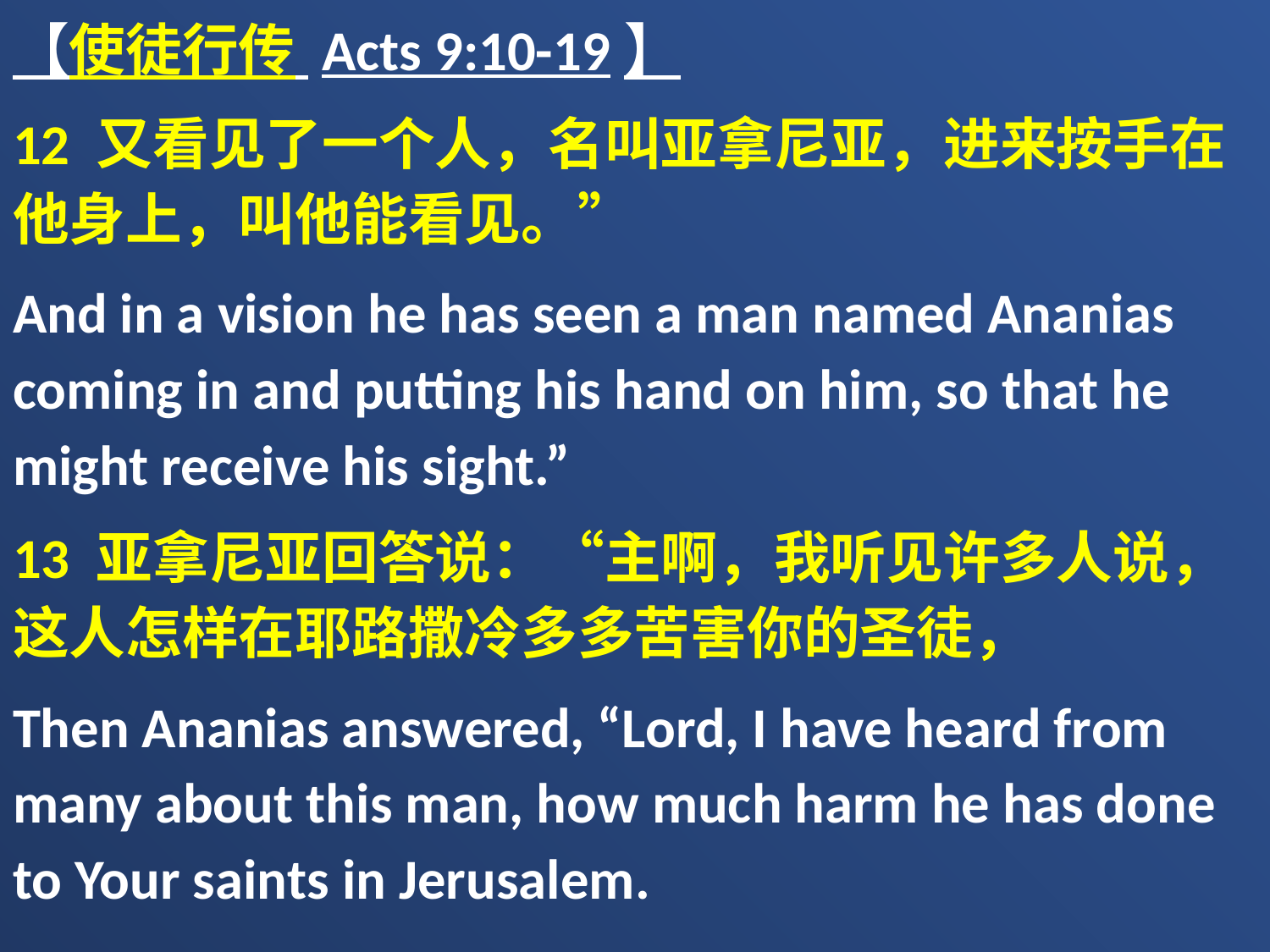

【使徒行传 Acts 9:10-19】
12 又看见了一个人，名叫亚拿尼亚，进来按手在他身上，叫他能看见。”
And in a vision he has seen a man named Ananias coming in and putting his hand on him, so that he might receive his sight.”
13 亚拿尼亚回答说：“主啊，我听见许多人说，这人怎样在耶路撒冷多多苦害你的圣徒，
Then Ananias answered, “Lord, I have heard from many about this man, how much harm he has done to Your saints in Jerusalem.